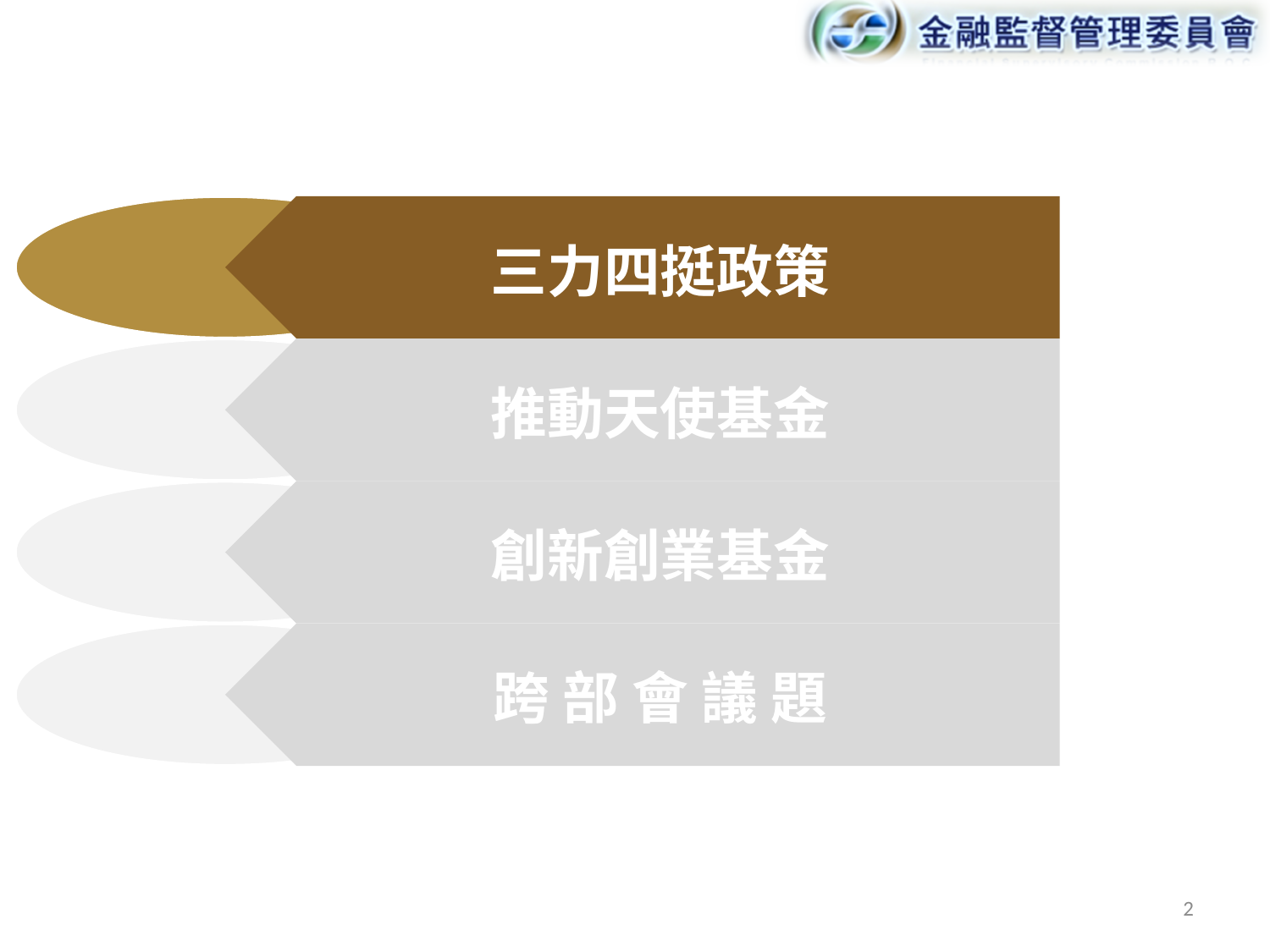

#
三力四挺政策
推動天使基金
創新創業基金
跨 部 會 議 題
2